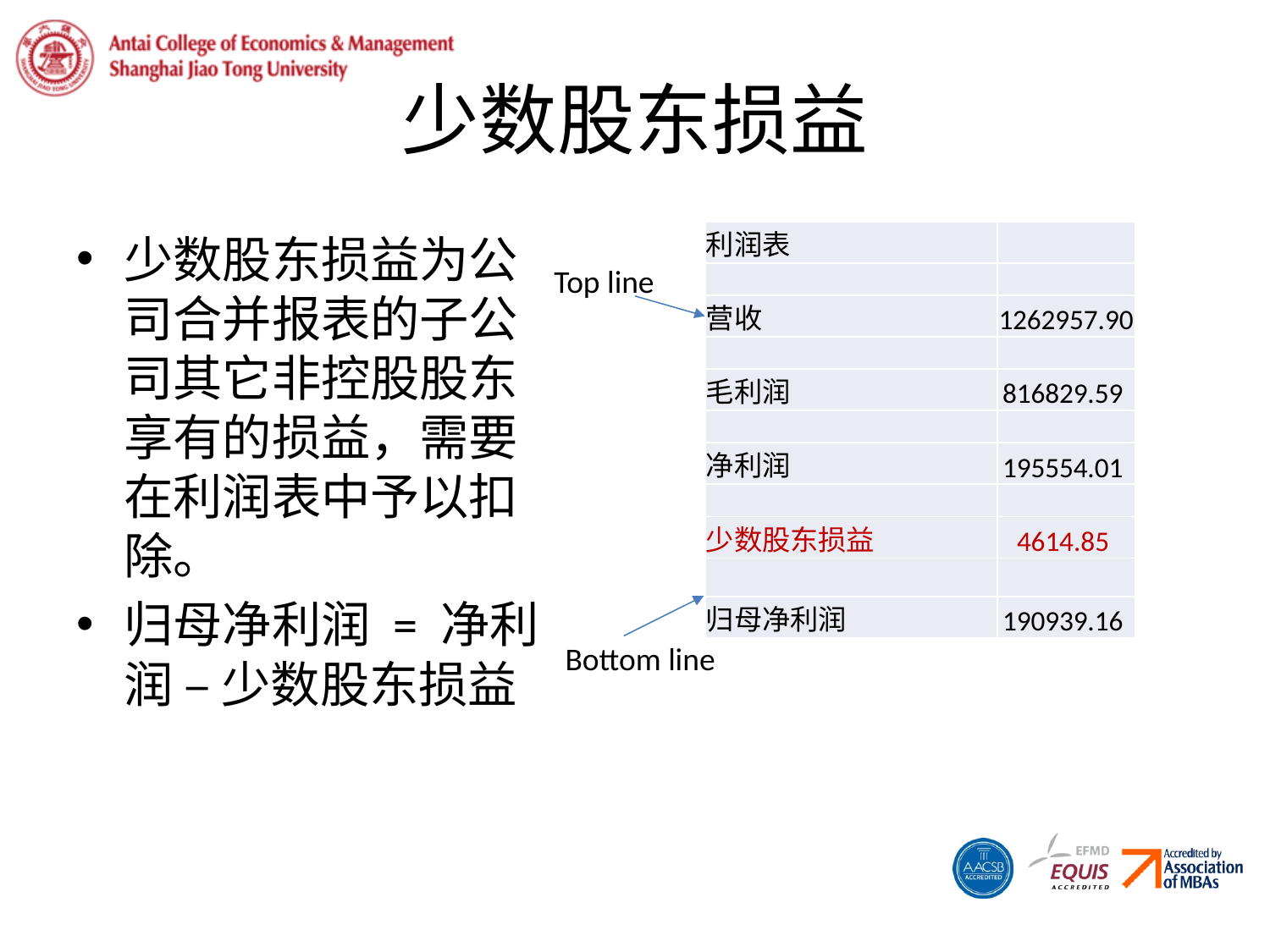

# 少数股东损益
| 利润表 |  |
| --- | --- |
|  |  |
| 营收 | 1262957.90 |
|  |  |
| 毛利润 | 816829.59 |
|  |  |
| 净利润 | 195554.01 |
|  |  |
| 少数股东损益 | 4614.85 |
|  |  |
| 归母净利润 | 190939.16 |
少数股东损益为公司合并报表的子公司其它非控股股东享有的损益，需要在利润表中予以扣除。
归母净利润 = 净利润 – 少数股东损益

Top line
Bottom line